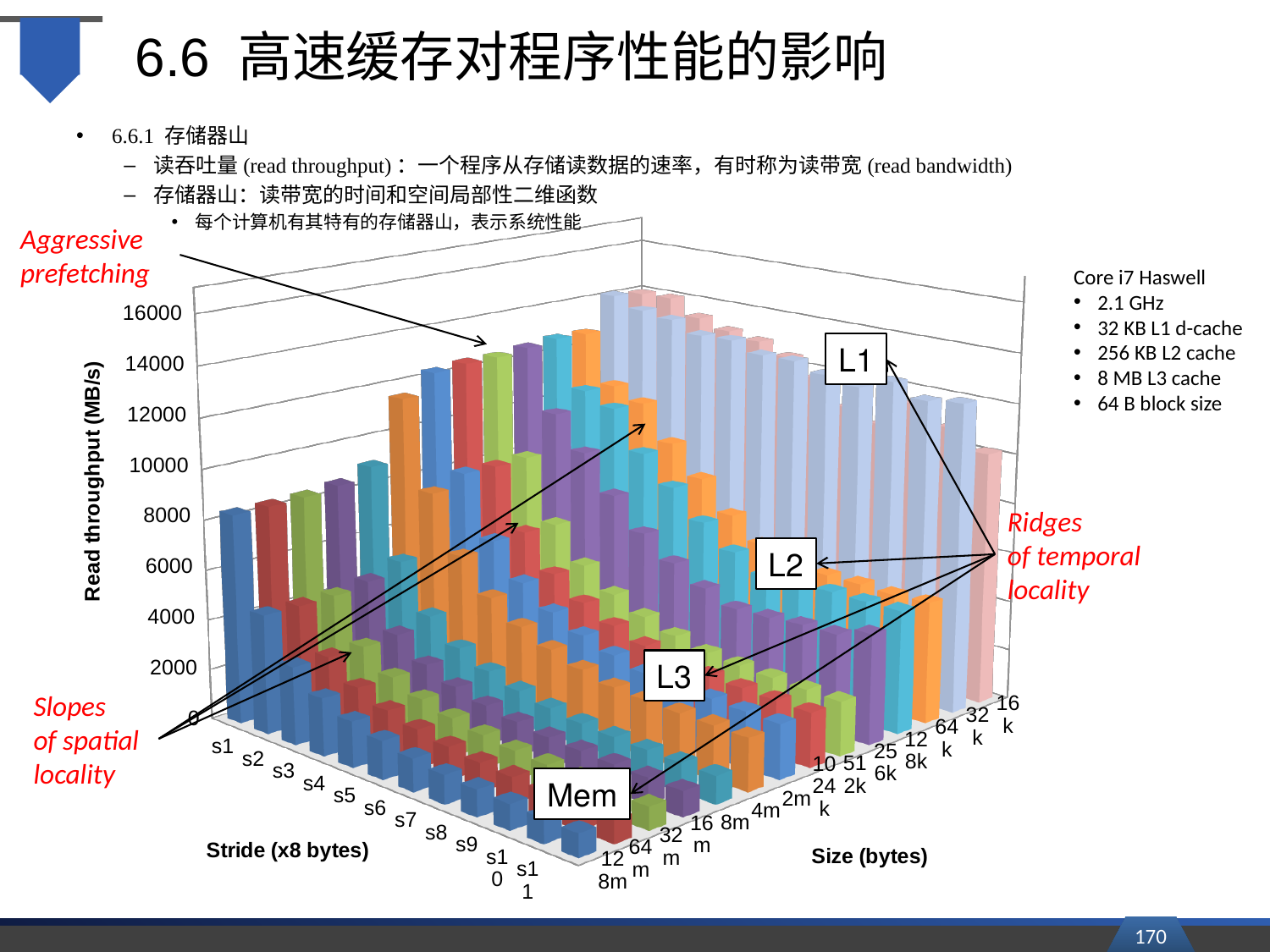

# 6.6 高速缓存对程序性能的影响
6.6.1 存储器山
读吞吐量(read throughput)：一个程序从存储读数据的速率，有时称为读带宽(read bandwidth)
存储器山：读带宽的时间和空间局部性二维函数
每个计算机有其特有的存储器山，表示系统性能

[unsupported chart]

Aggressive prefetching
Core i7 Haswell
2.1 GHz
32 KB L1 d-cache
256 KB L2 cache
8 MB L3 cache
64 B block size
L1
Ridges
of temporal locality
L2
L3
Mem
Slopes
of spatial locality
170